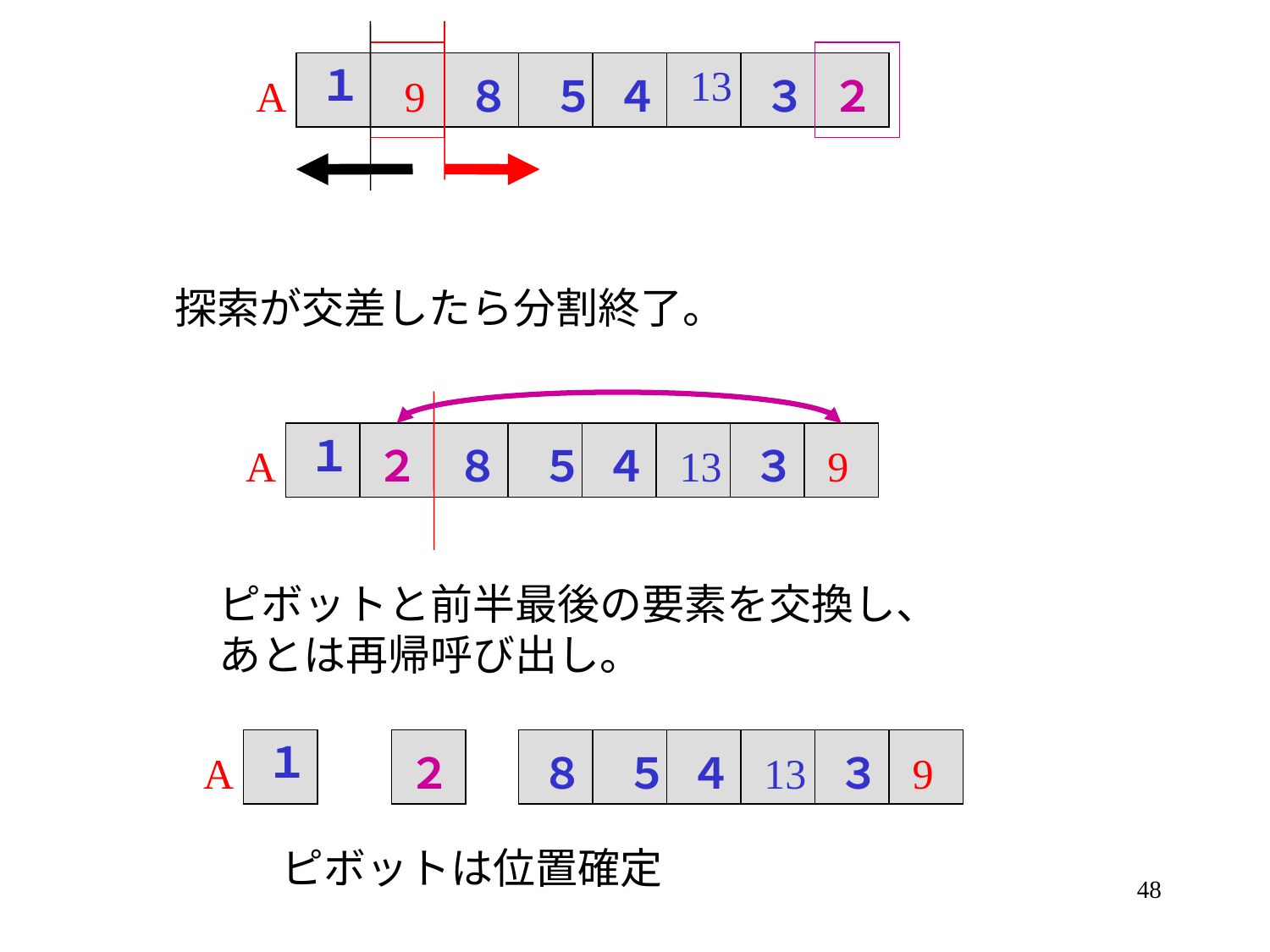

１

13

A
9
８
５
４
３
２

探索が交差したら分割終了。

１

A
２
８
５
４
13
３
9
ピボットと前半最後の要素を交換し、
あとは再帰呼び出し。

１

A
２
８
５
４
13
３
9
ピボットは位置確定
48